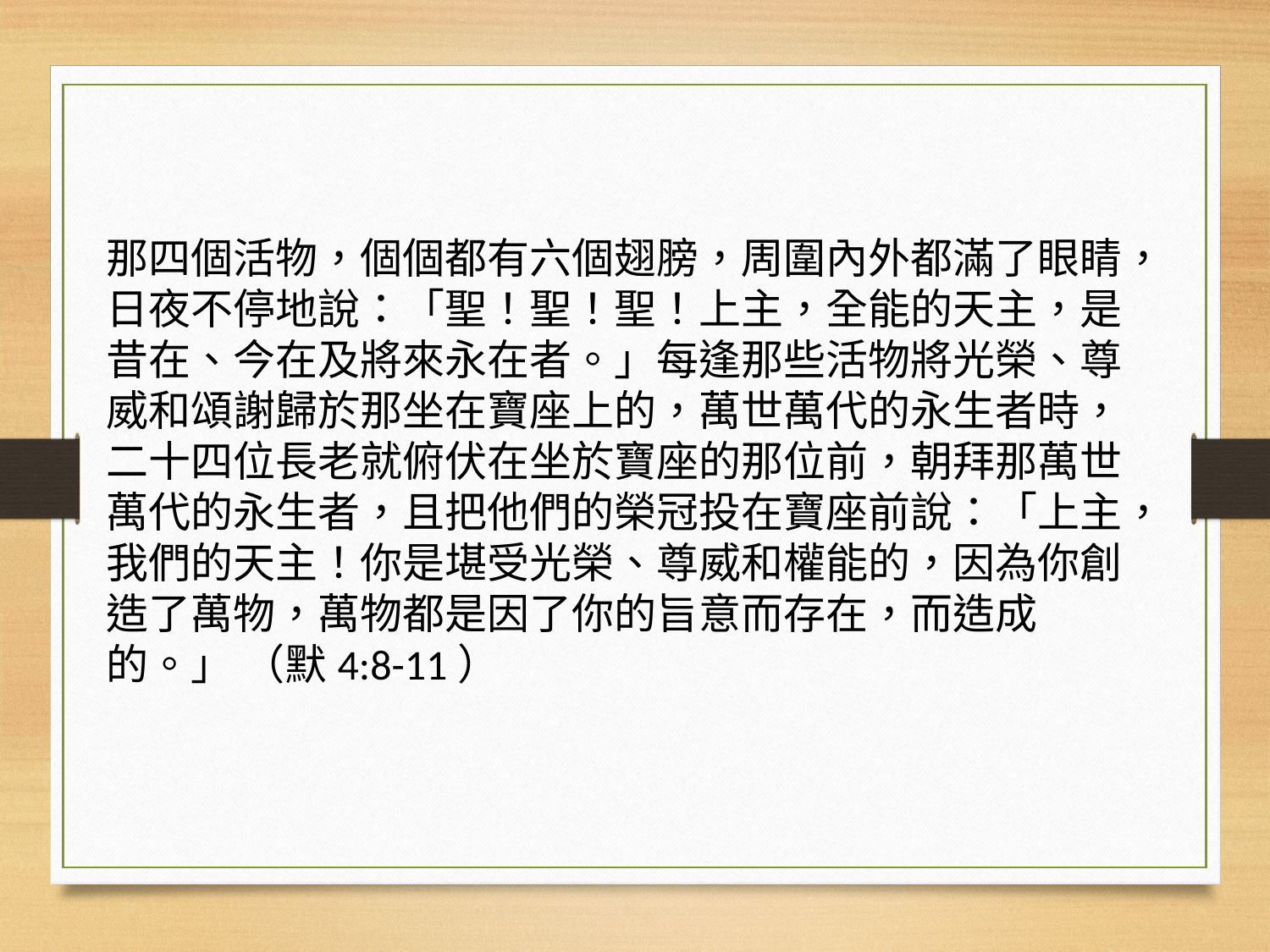

那四個活物，個個都有六個翅膀，周圍內外都滿了眼睛，日夜不停地說：「聖！聖！聖！上主，全能的天主，是昔在、今在及將來永在者。」每逢那些活物將光榮、尊威和頌謝歸於那坐在寶座上的，萬世萬代的永生者時，二十四位長老就俯伏在坐於寶座的那位前，朝拜那萬世萬代的永生者，且把他們的榮冠投在寶座前說：「上主，我們的天主！你是堪受光榮、尊威和權能的，因為你創造了萬物，萬物都是因了你的旨意而存在，而造成的。」 （默4:8-11）